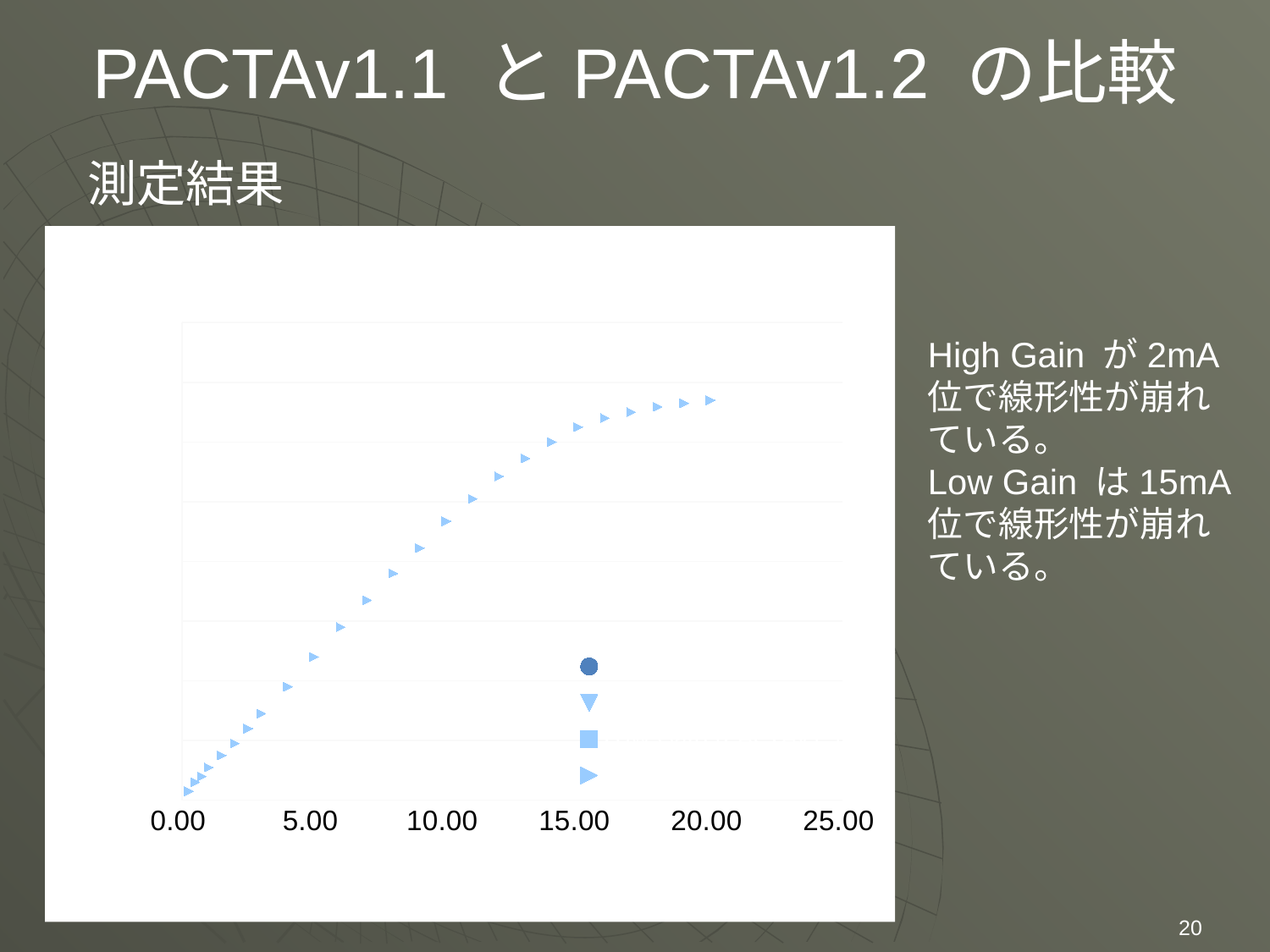

# PACTAv1.1 とPACTAv1.2 の比較
測定結果

### Chart: Trans impedance gain (peak voltage)

| Category |  |  |  |  |
|---|---|---|---|---|
High Gain が2mA位で線形性が崩れている。
Low Gain は15mA位で線形性が崩れている。

20